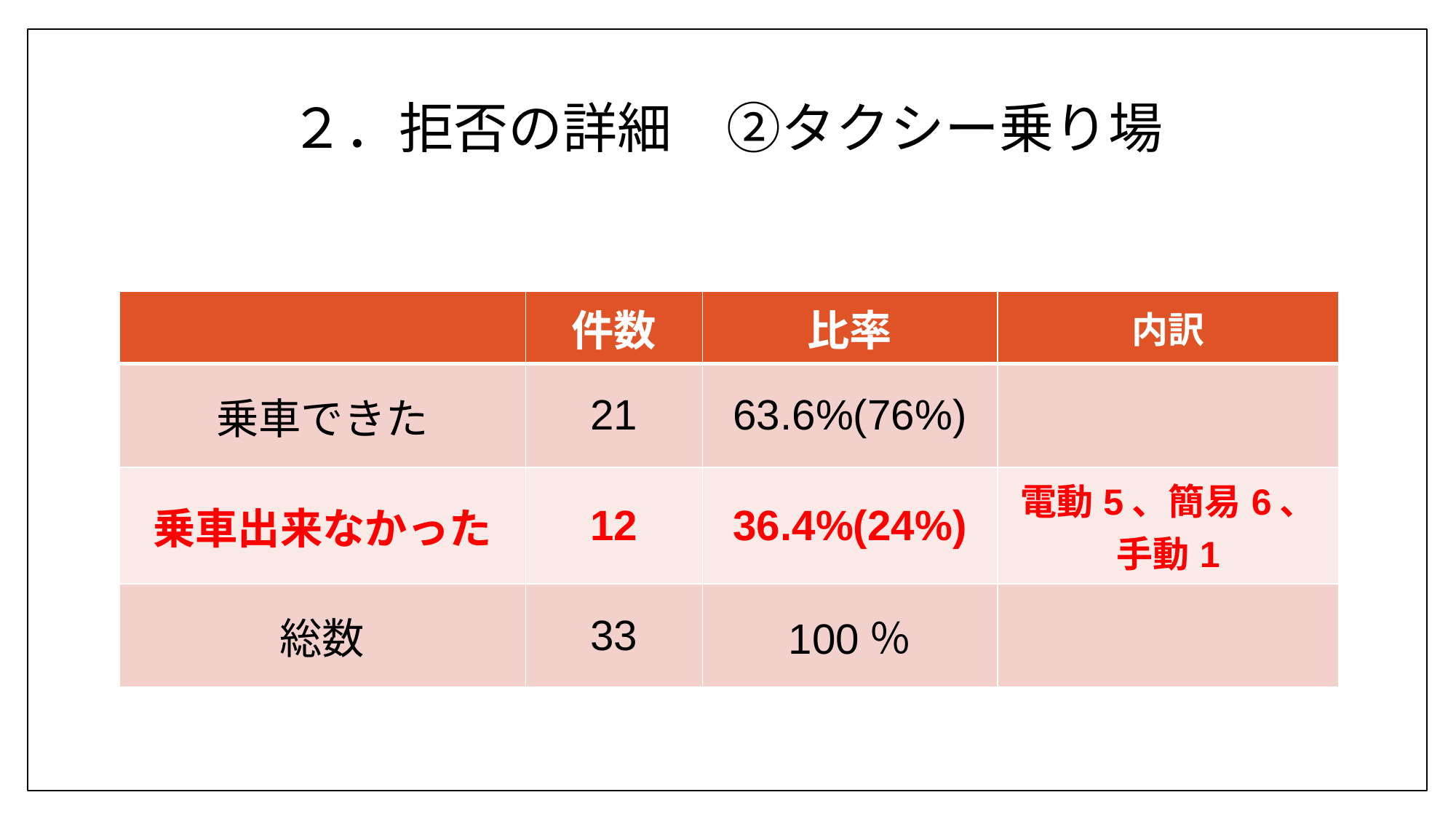

# ２．拒否の詳細　②タクシー乗り場
|  | 件数 | 比率 | 内訳 |
| --- | --- | --- | --- |
| 乗車できた | 21 | 63.6%(76%) |  |
| 乗車出来なかった | 12 | 36.4%(24%) | 電動5、簡易6、 手動1 |
| 総数 | 33 | 100％ |  |